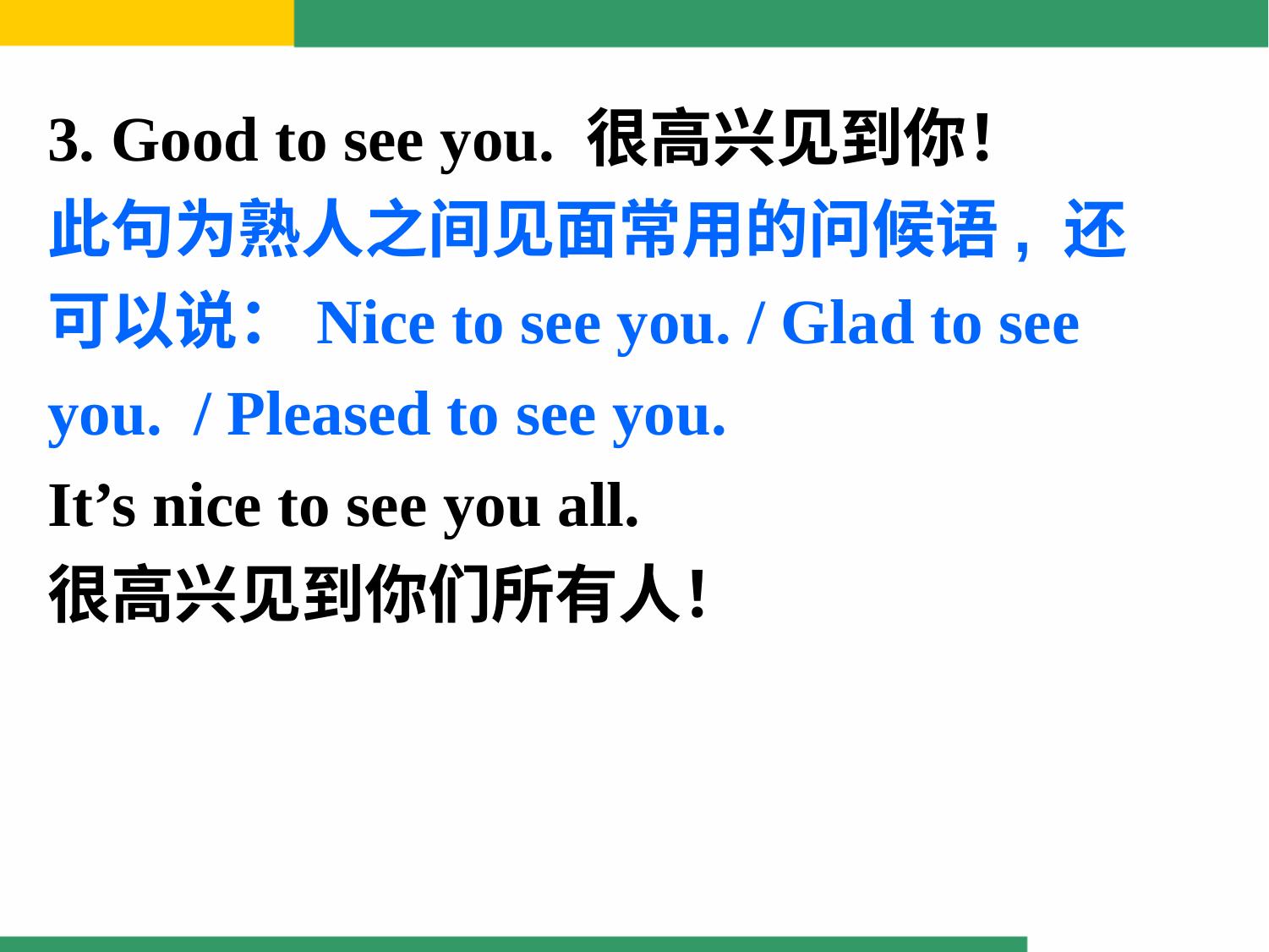

3. Good to see you. 很高兴见到你！
此句为熟人之间见面常用的问候语, 还可以说：Nice to see you. / Glad to see you.  / Pleased to see you.
It’s nice to see you all.
很高兴见到你们所有人！